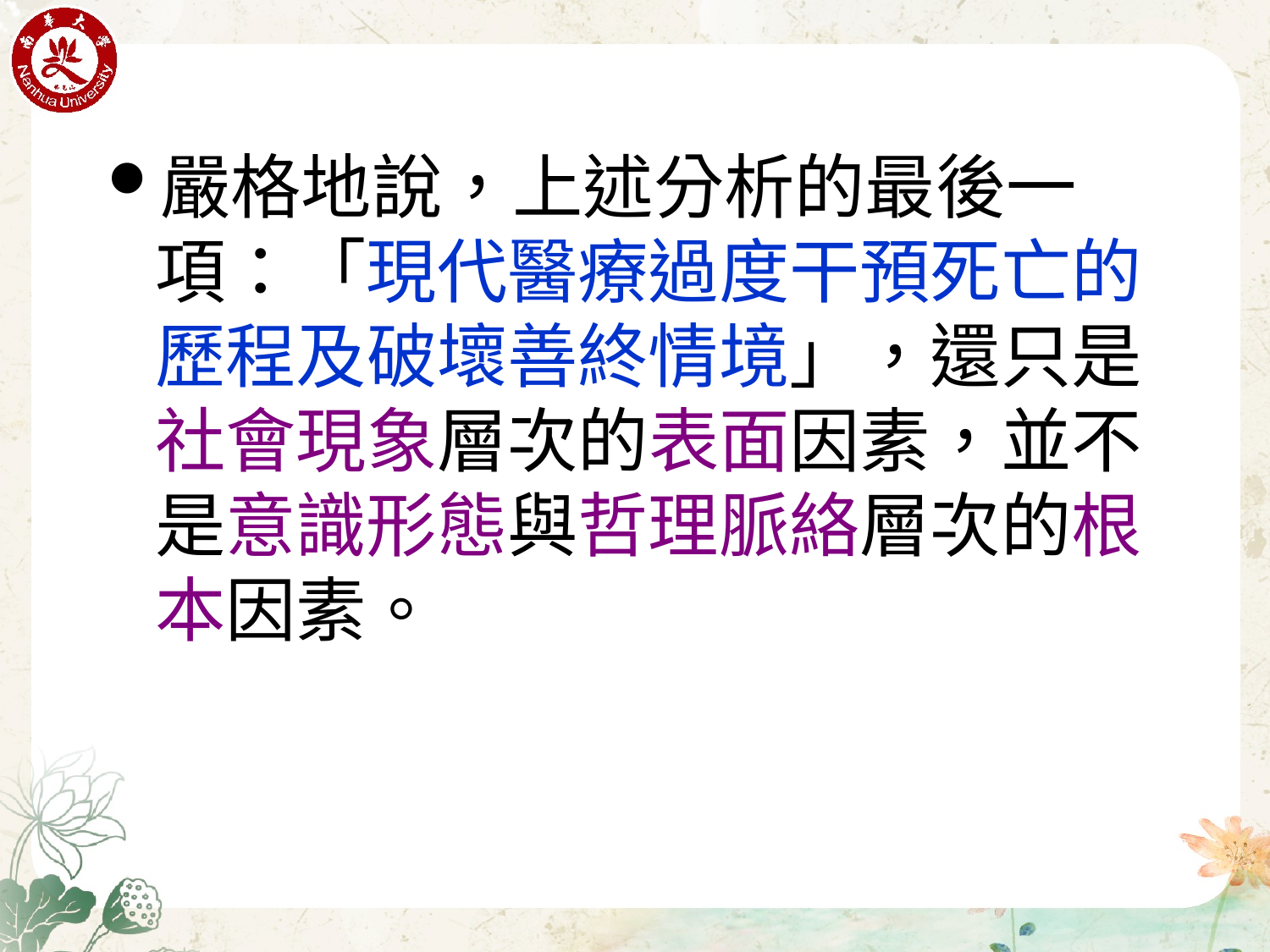

嚴格地說，上述分析的最後一項：「現代醫療過度干預死亡的歷程及破壞善終情境」，還只是社會現象層次的表面因素，並不是意識形態與哲理脈絡層次的根本因素。